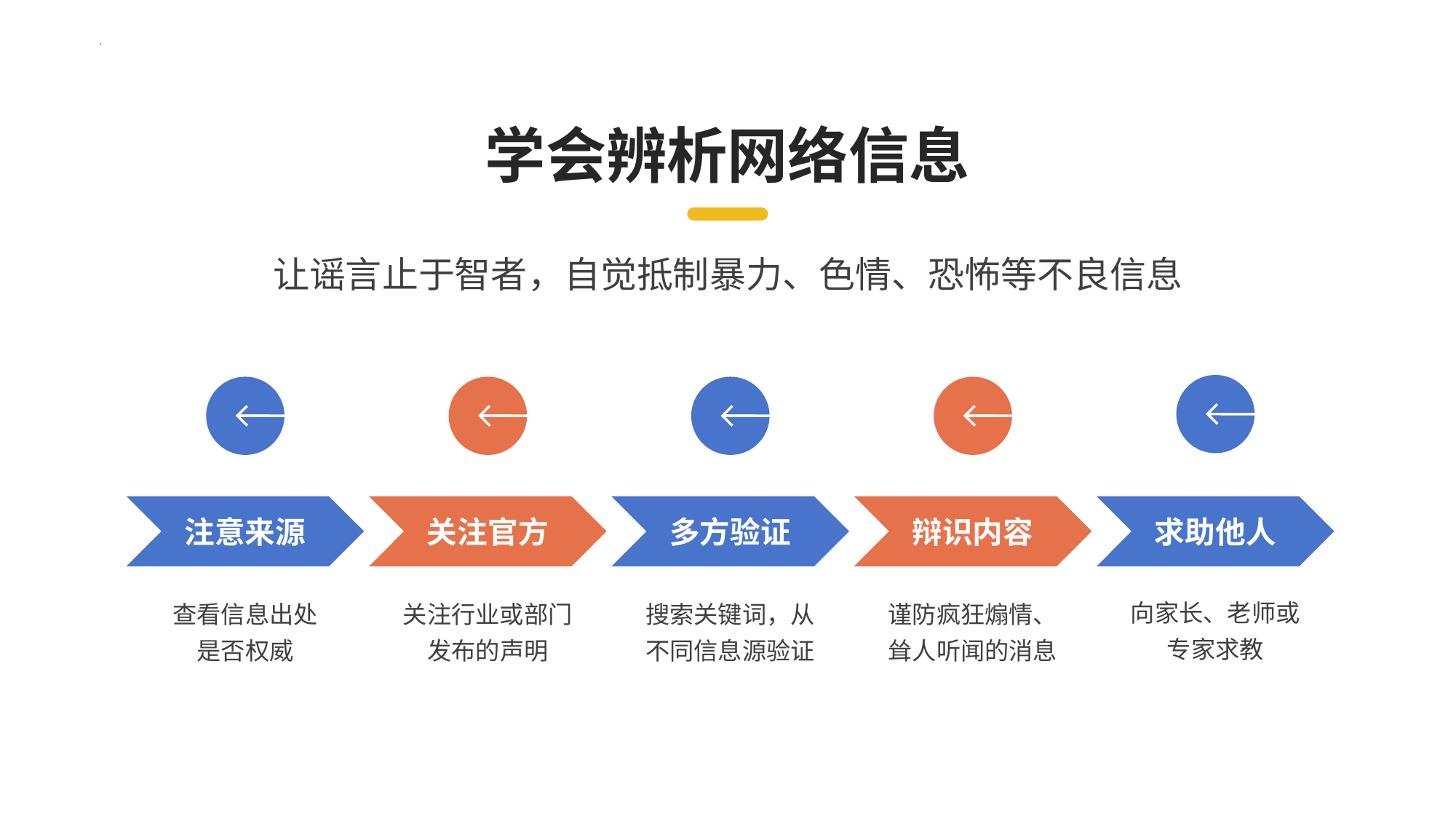

学会辨析网络信息

让谣言止于智者，自觉抵制暴力、色情、恐怖等不良信息

求助他人
向家长、老师或专家求教

注意来源
查看信息出处
是否权威

关注官方
关注行业或部门发布的声明

多方验证
搜索关键词，从不同信息源验证

辩识内容
谨防疯狂煽情、耸人听闻的消息